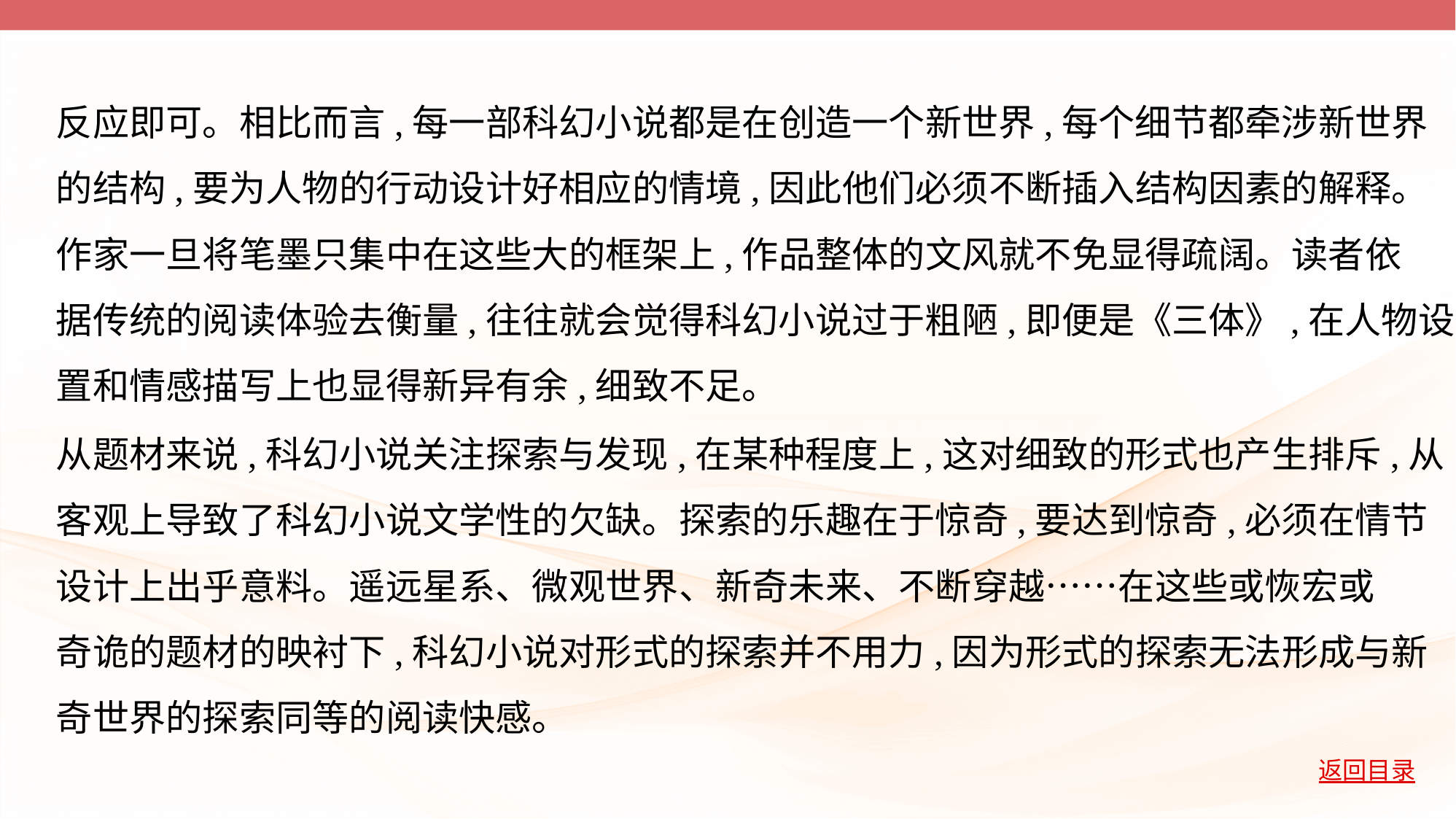

反应即可。相比而言,每一部科幻小说都是在创造一个新世界,每个细节都牵涉新世界
的结构,要为人物的行动设计好相应的情境,因此他们必须不断插入结构因素的解释。
作家一旦将笔墨只集中在这些大的框架上,作品整体的文风就不免显得疏阔。读者依
据传统的阅读体验去衡量,往往就会觉得科幻小说过于粗陋,即便是《三体》,在人物设
置和情感描写上也显得新异有余,细致不足。
从题材来说,科幻小说关注探索与发现,在某种程度上,这对细致的形式也产生排斥,从
客观上导致了科幻小说文学性的欠缺。探索的乐趣在于惊奇,要达到惊奇,必须在情节
设计上出乎意料。遥远星系、微观世界、新奇未来、不断穿越……在这些或恢宏或
奇诡的题材的映衬下,科幻小说对形式的探索并不用力,因为形式的探索无法形成与新
奇世界的探索同等的阅读快感。